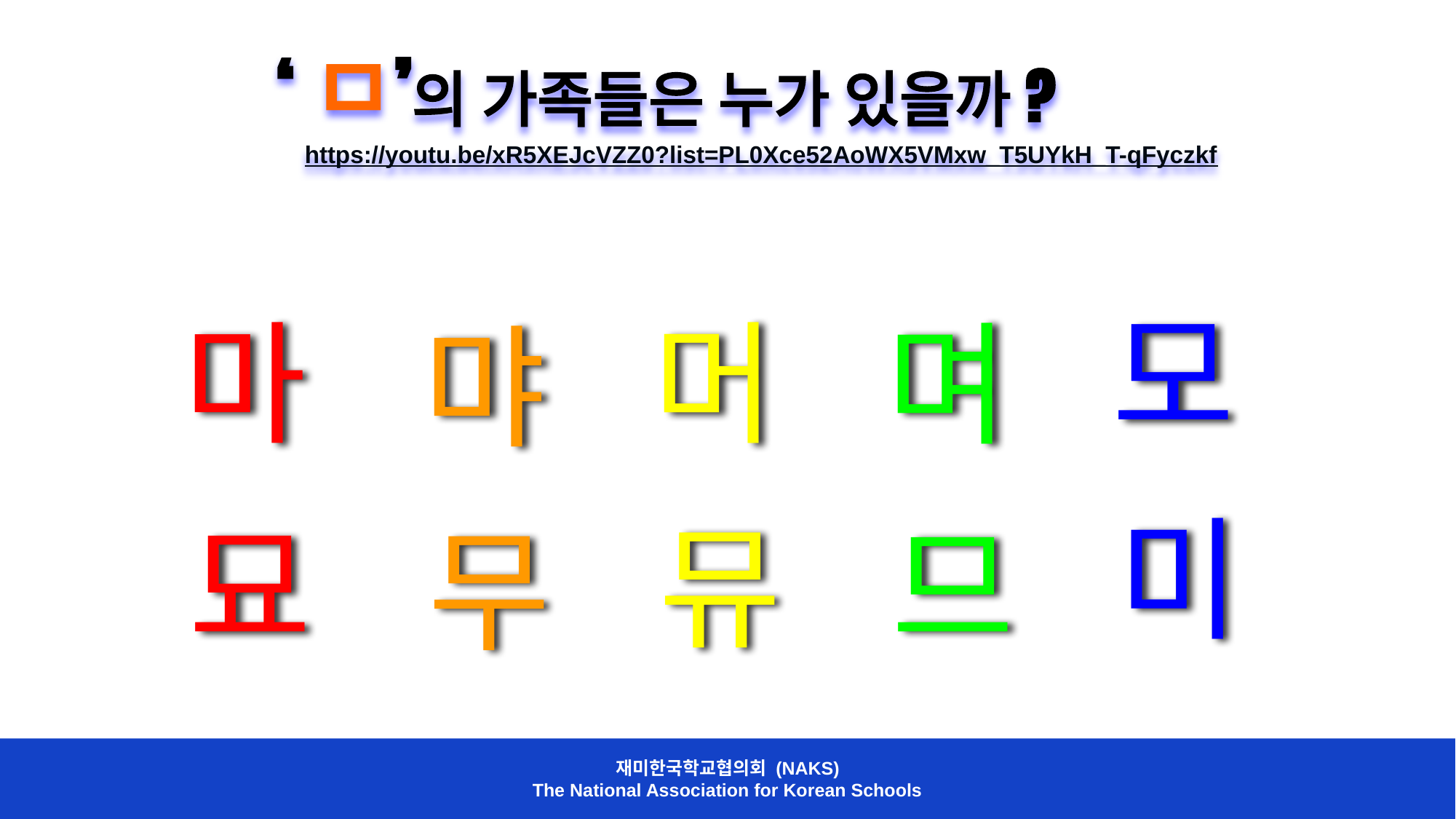

‘ㅁ’의 가족들은 누가 있을까?
     https://youtu.be/xR5XEJcVZZ0?list=PL0Xce52AoWX5VMxw_T5UYkH_T-qFyczkf

모
마
머
며
먀
미
묘
뮤
므
무
재미한국학교협의회 (NAKS)
The National Association for Korean Schools